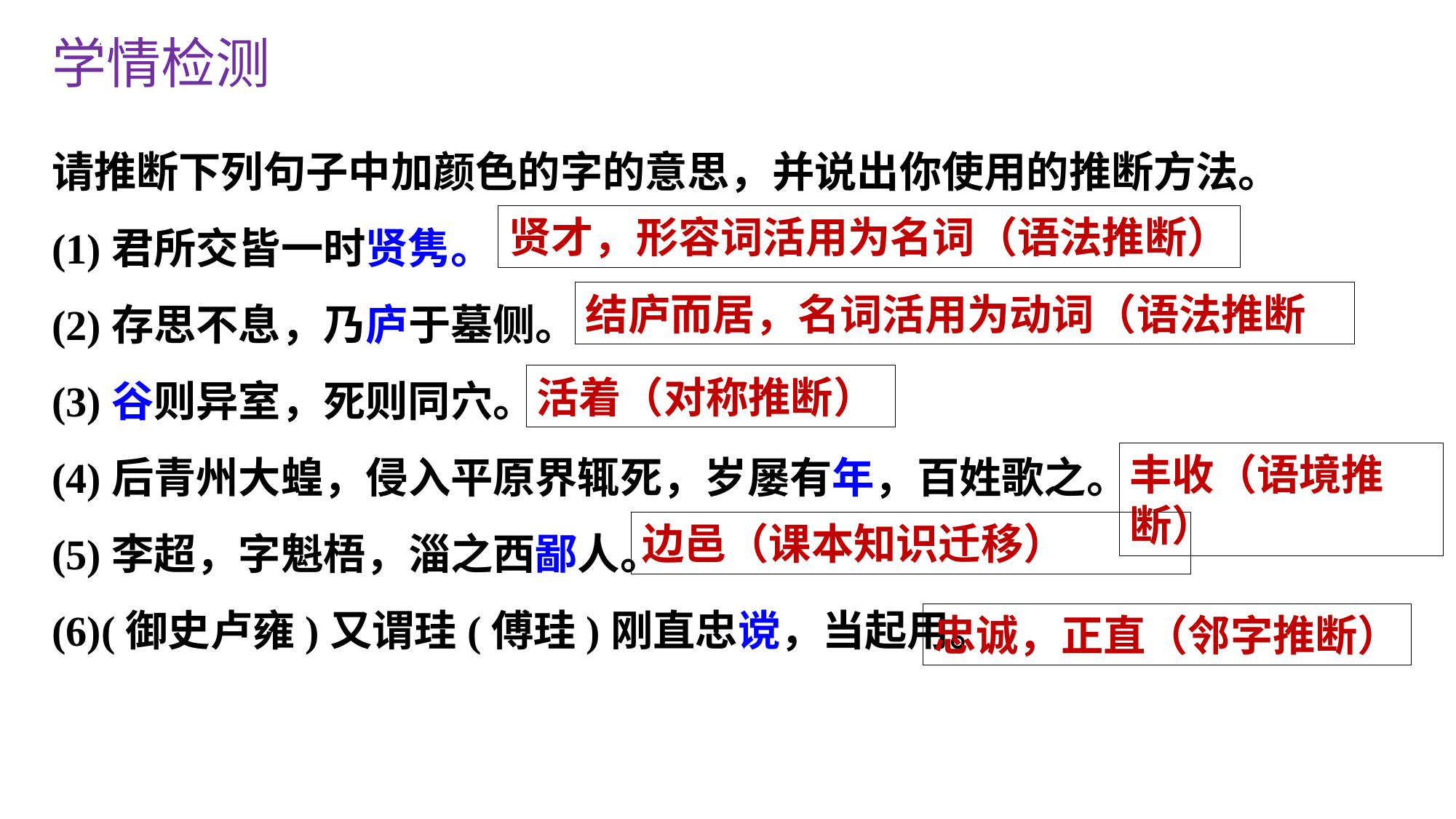

学情检测
请推断下列句子中加颜色的字的意思，并说出你使用的推断方法。
(1)君所交皆一时贤隽。
(2)存思不息，乃庐于墓侧。
(3)谷则异室，死则同穴。
(4)后青州大蝗，侵入平原界辄死，岁屡有年，百姓歌之。
(5)李超，字魁梧，淄之西鄙人。
(6)(御史卢雍)又谓珪(傅珪)刚直忠谠，当起用。
贤才，形容词活用为名词（语法推断）
结庐而居，名词活用为动词（语法推断
活着（对称推断）
丰收（语境推断）
边邑（课本知识迁移）
忠诚，正直（邻字推断）